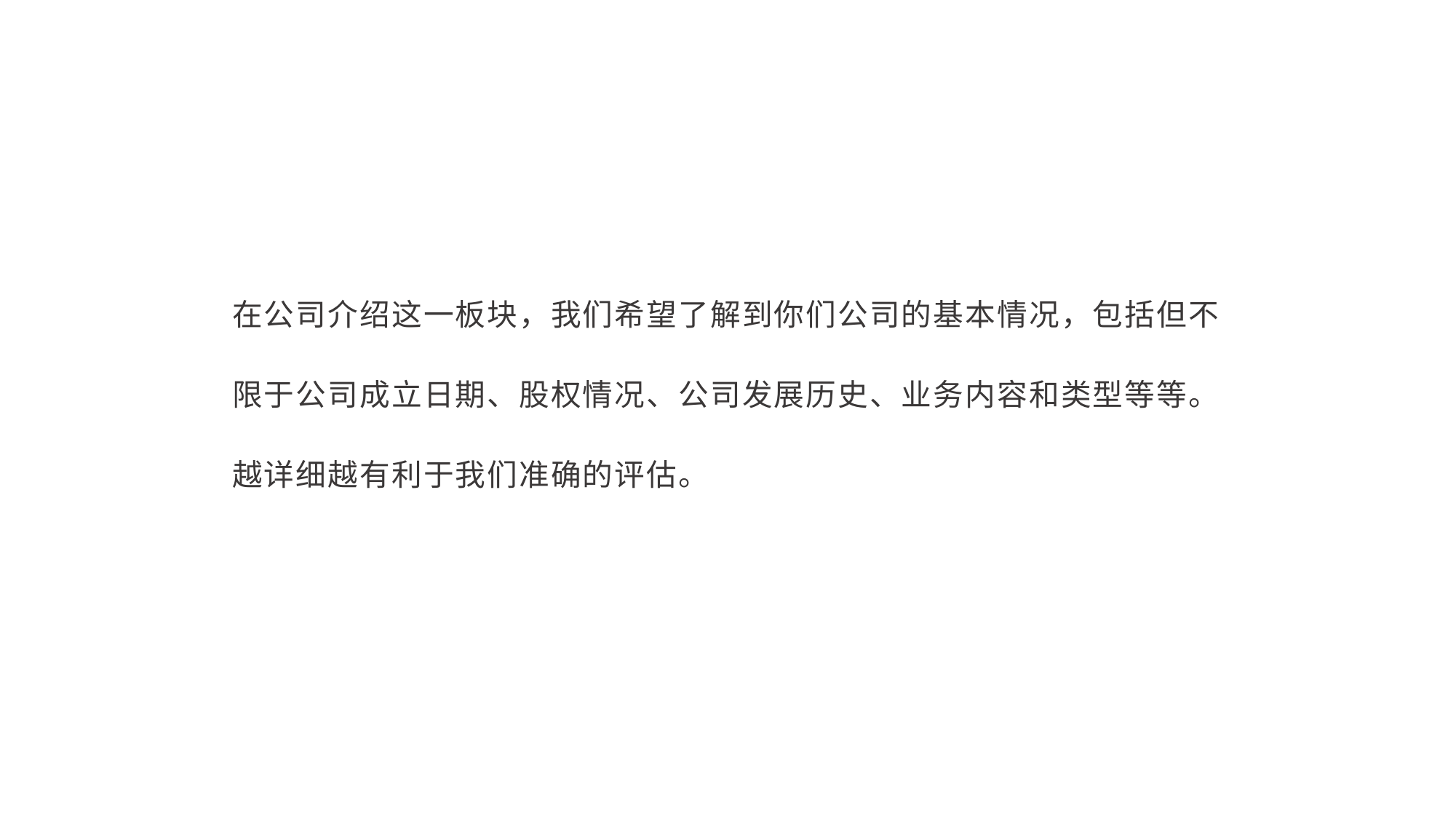

在公司介绍这一板块，我们希望了解到你们公司的基本情况，包括但不限于公司成立日期、股权情况、公司发展历史、业务内容和类型等等。
越详细越有利于我们准确的评估。